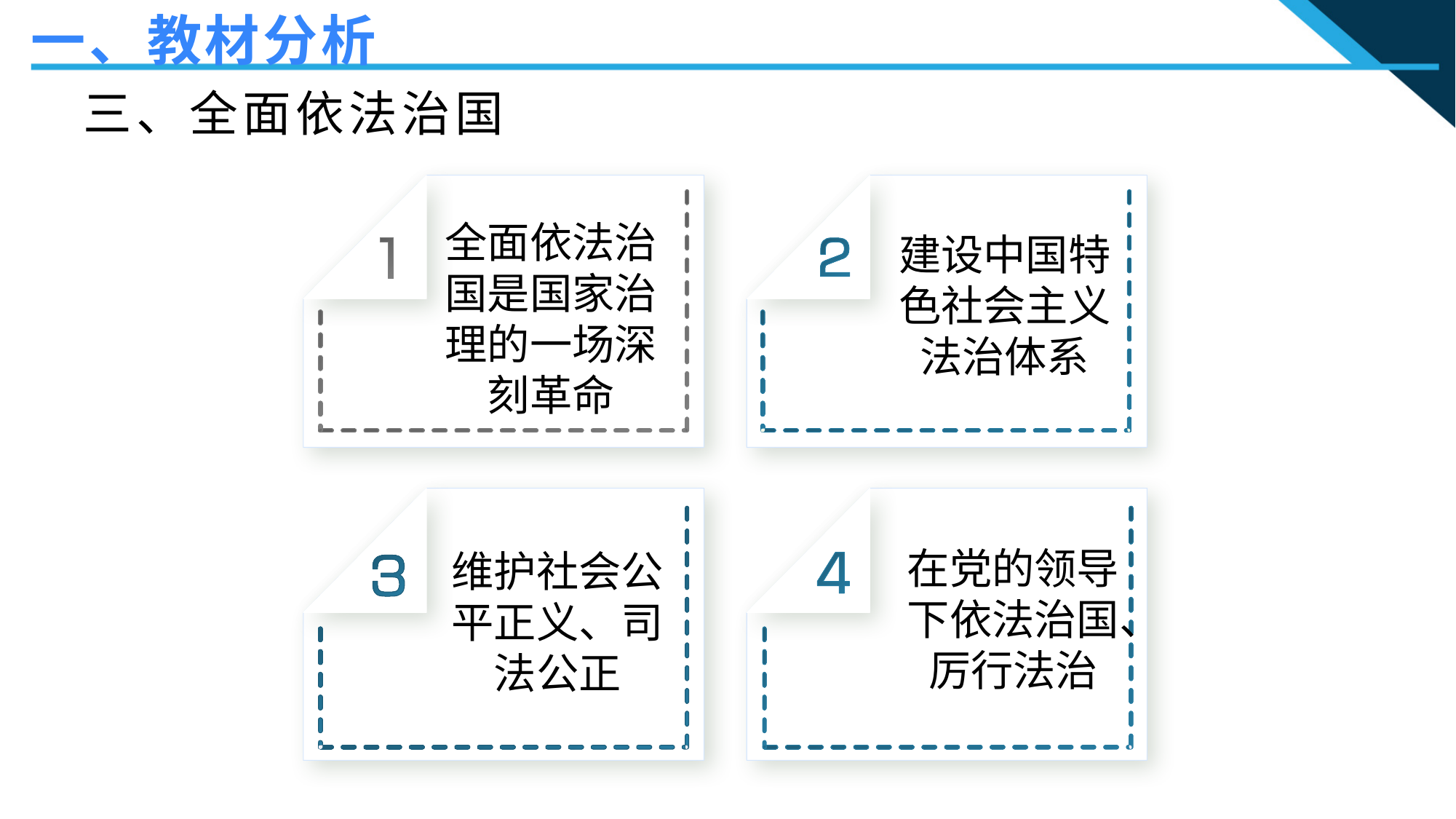

一、教材分析
三、全面依法治国

建设中国特色社会主义法治体系

全面依法治国是国家治理的一场深刻革命

在党的领导下依法治国、厉行法治

维护社会公平正义、司法公正